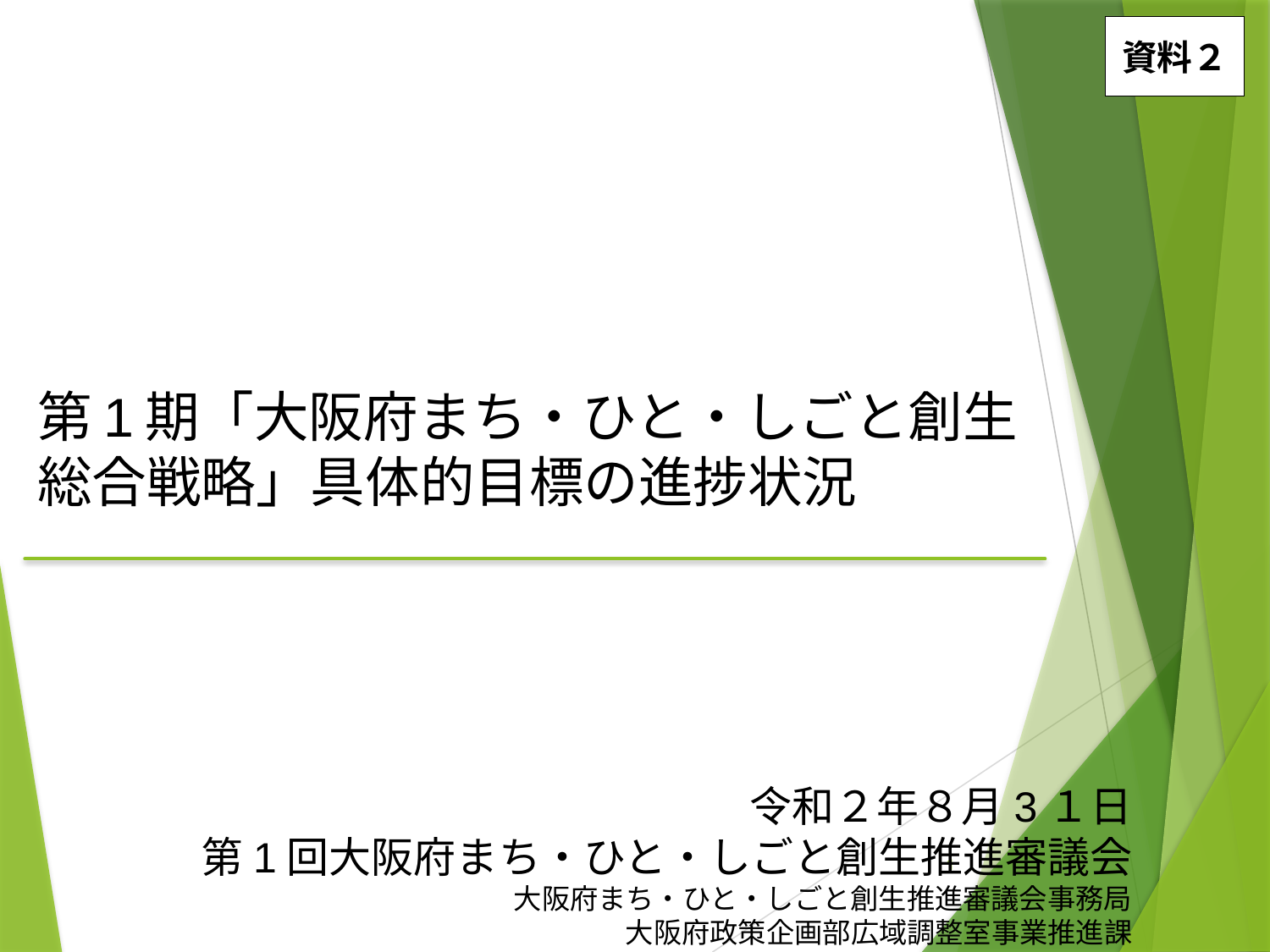

資料２
# 第1期「大阪府まち・ひと・しごと創生総合戦略」具体的目標の進捗状況
令和２年８月3１日
第1回大阪府まち・ひと・しごと創生推進審議会
大阪府まち・ひと・しごと創生推進審議会事務局
大阪府政策企画部広域調整室事業推進課
1